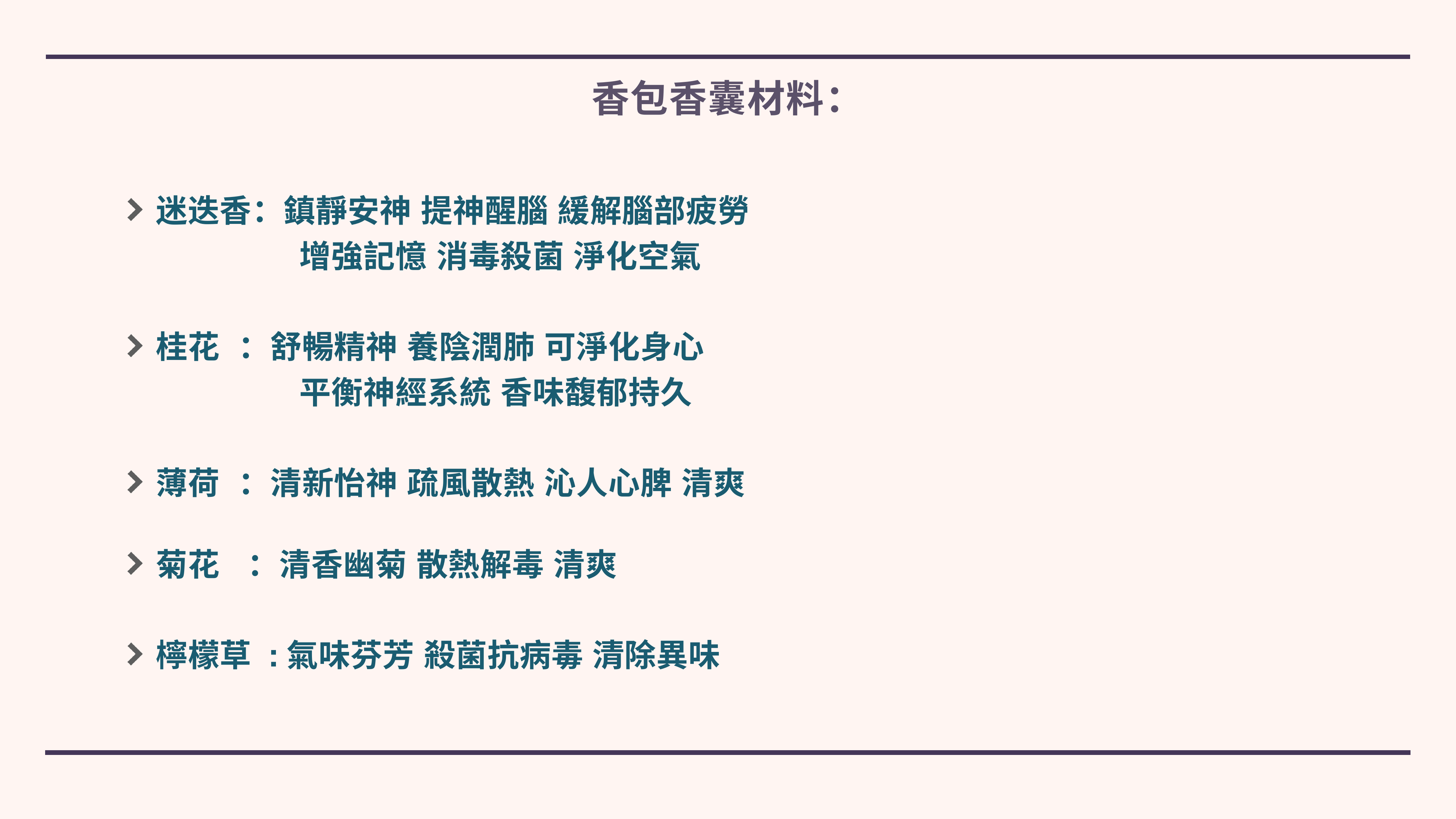

# 香包香囊材料：
迷迭香：鎮靜安神 提神醒腦 緩解腦部疲勞
                  增強記憶 消毒殺菌 淨化空氣

桂花  ：舒暢精神 養陰潤肺 可淨化身心
                  平衡神經系統 香味馥郁持久

薄荷  ：清新怡神 疏風散熱 沁人心脾 清爽

菊花   ：清香幽菊 散熱解毒 清爽

檸檬草 :氣味芬芳 殺菌抗病毒 清除異味